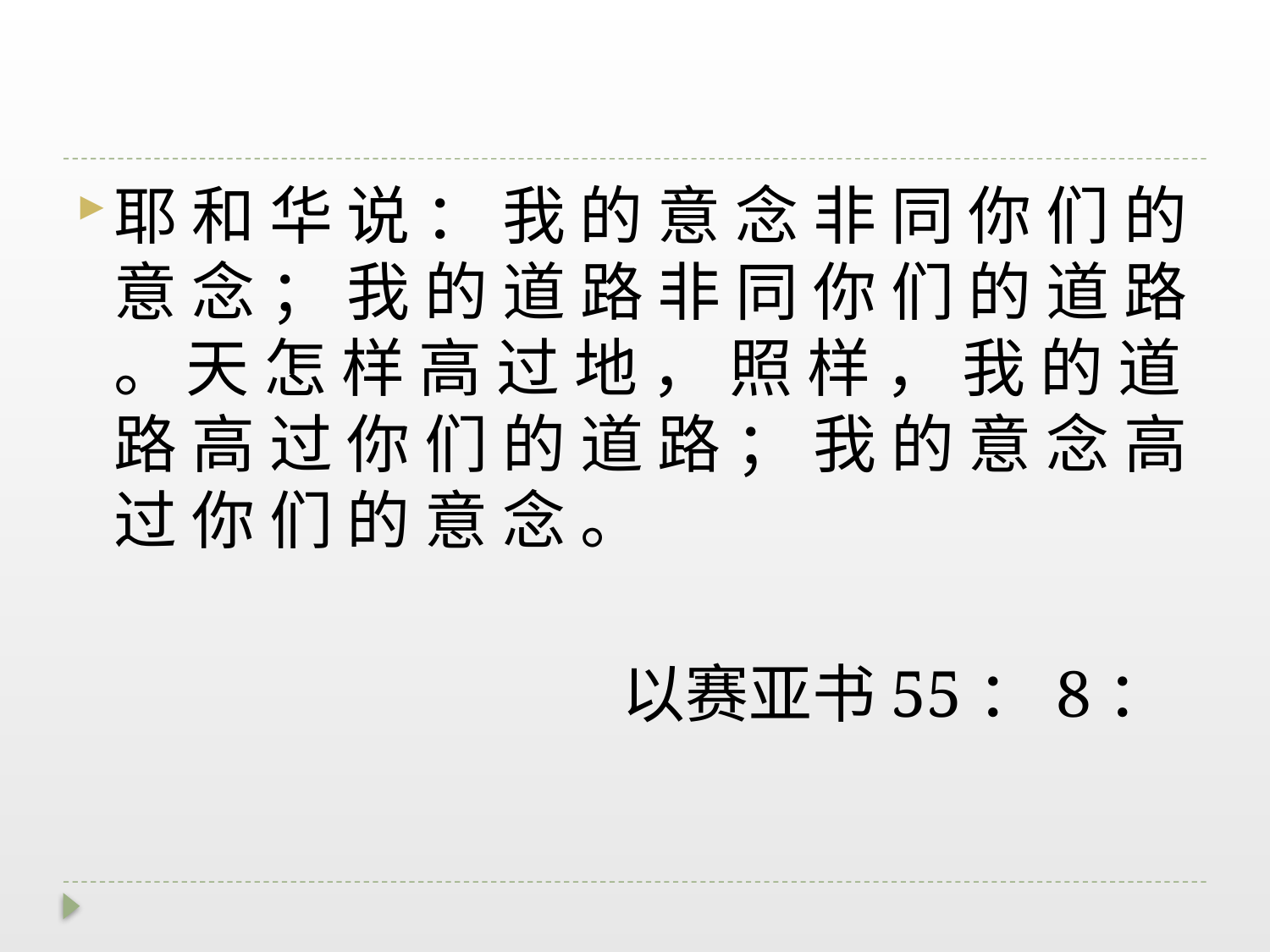

耶 和 华 说 ： 我 的 意 念 非 同 你 们 的 意 念 ； 我 的 道 路 非 同 你 们 的 道 路 。 天 怎 样 高 过 地 ， 照 样 ， 我 的 道 路 高 过 你 们 的 道 路 ； 我 的 意 念 高 过 你 们 的 意 念 。

					以赛亚书55：8：